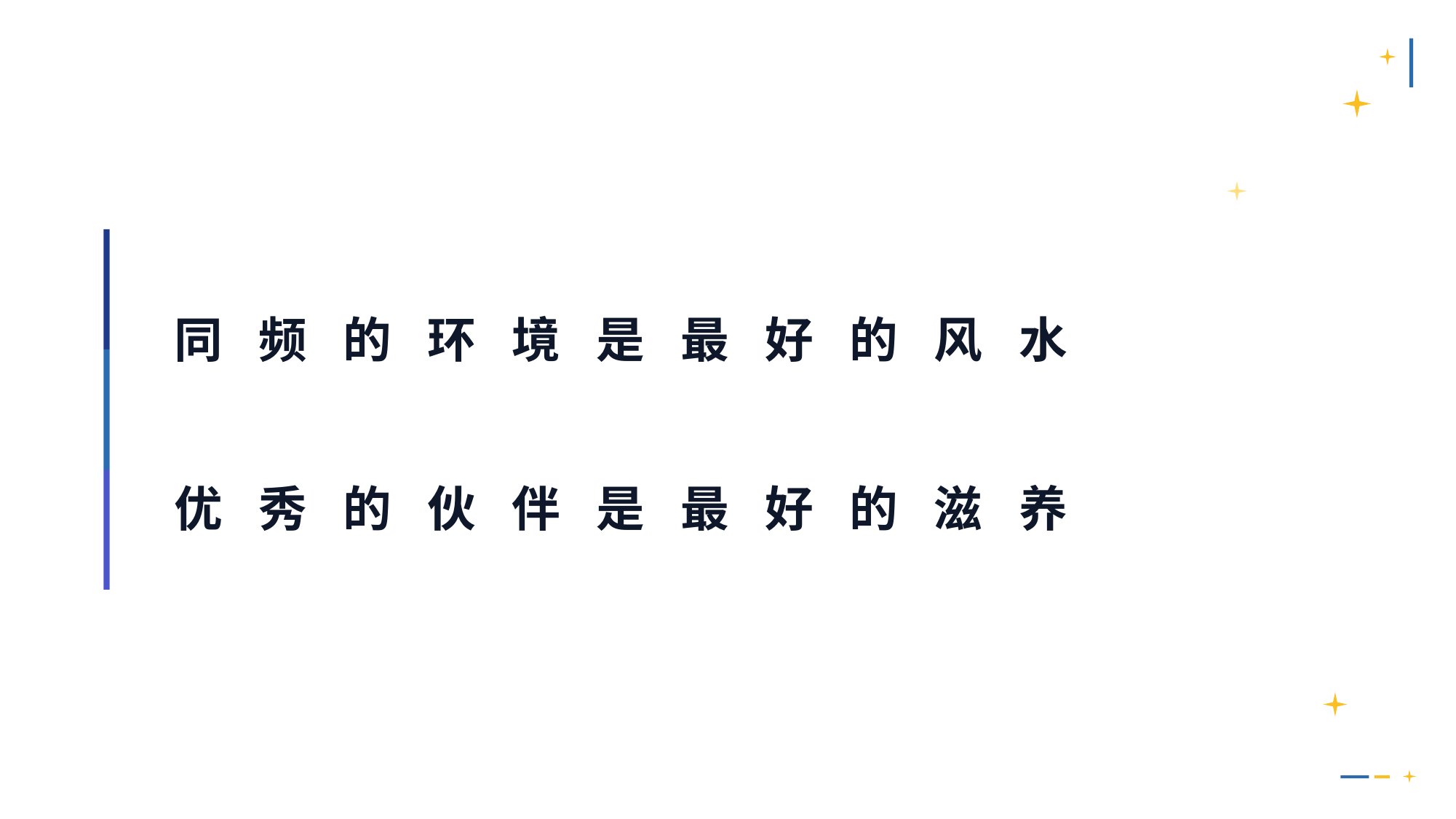

同  频  的  环  境  是  最  好  的  风  水

优  秀  的  伙  伴  是  最  好  的  滋  养